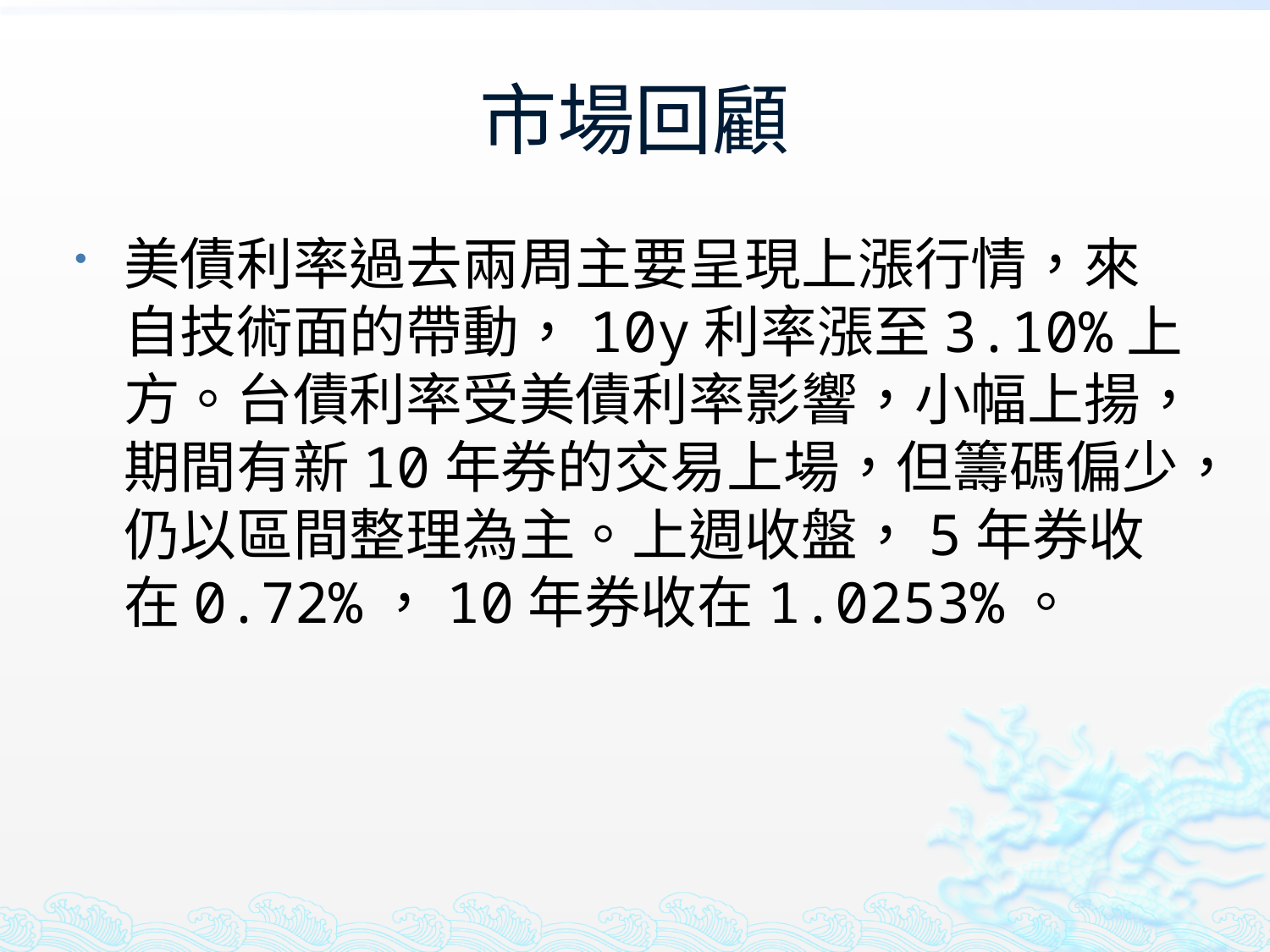

# 市場回顧
美債利率過去兩周主要呈現上漲行情，來自技術面的帶動，10y利率漲至3.10%上方。台債利率受美債利率影響，小幅上揚，期間有新10年券的交易上場，但籌碼偏少，仍以區間整理為主。上週收盤，5年券收在0.72%，10年券收在1.0253%。